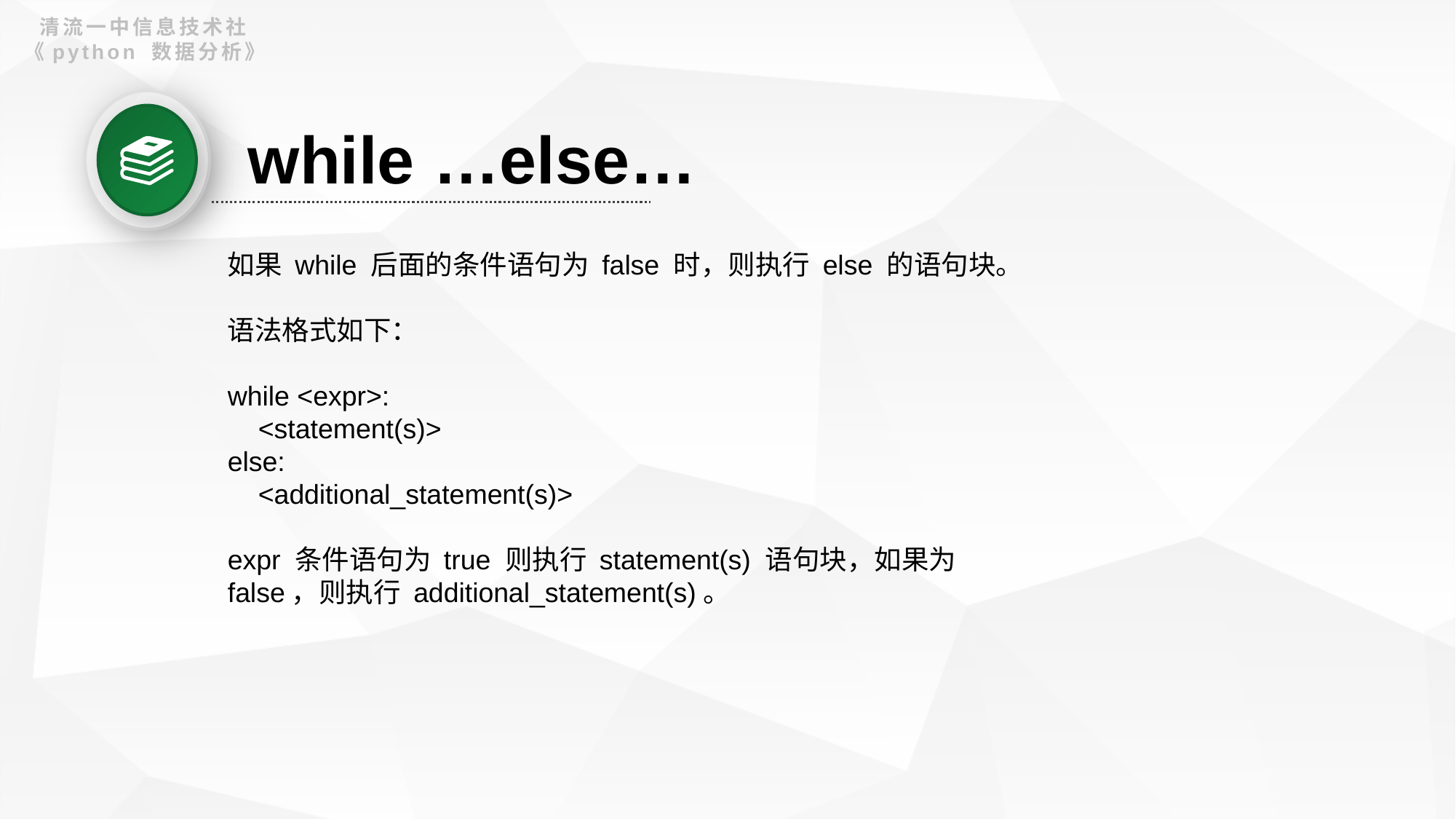

清流一中信息技术社《python 数据分析》
while …else…
如果 while 后面的条件语句为 false 时，则执行 else 的语句块。

语法格式如下：

while <expr>:
    <statement(s)>
else:
    <additional_statement(s)>

expr 条件语句为 true 则执行 statement(s) 语句块，如果为 false，则执行 additional_statement(s)。